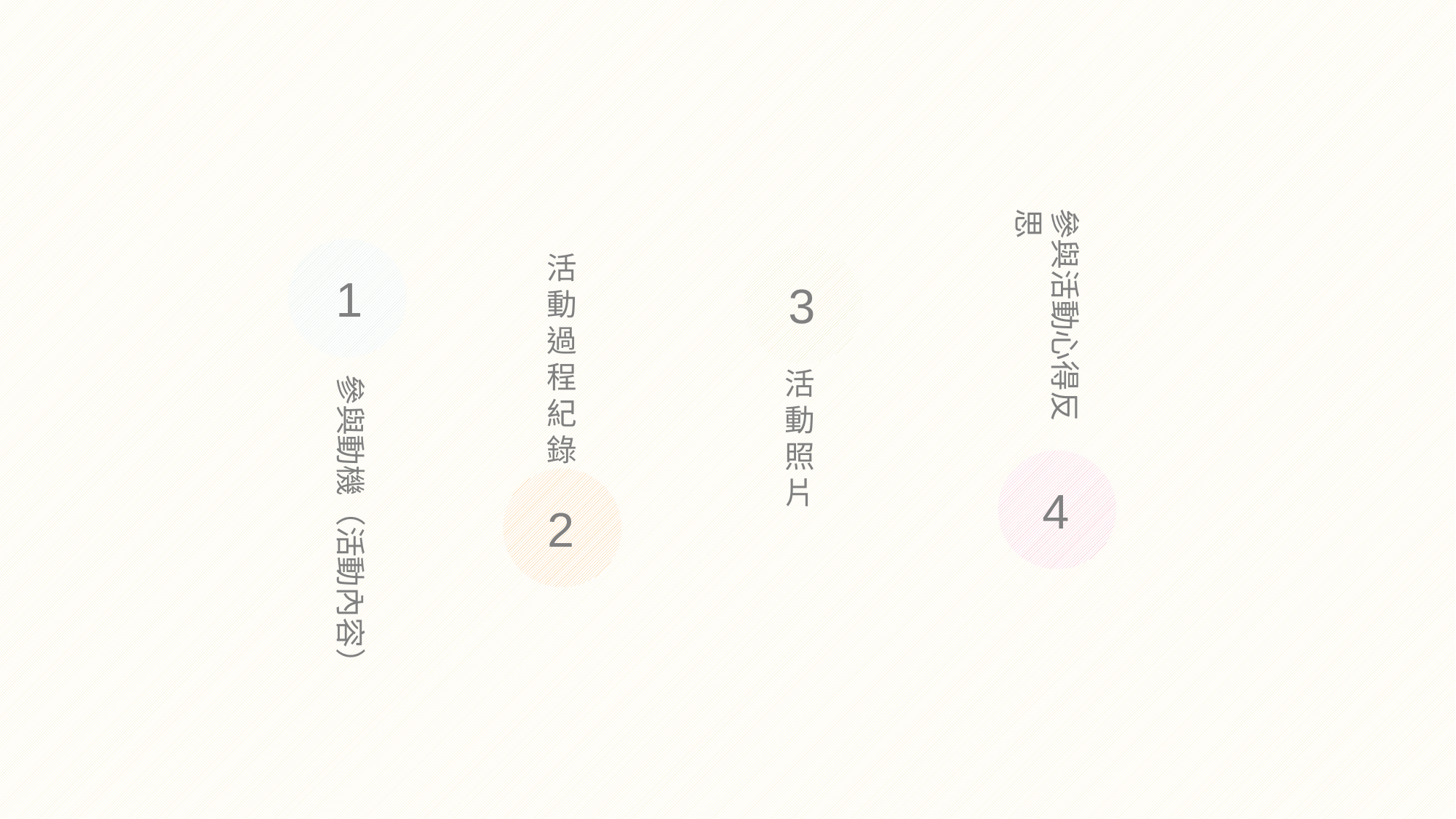

參與活動心得反思

1
活動過程紀錄

3
活動照片
參與動機（活動內容）

4

2